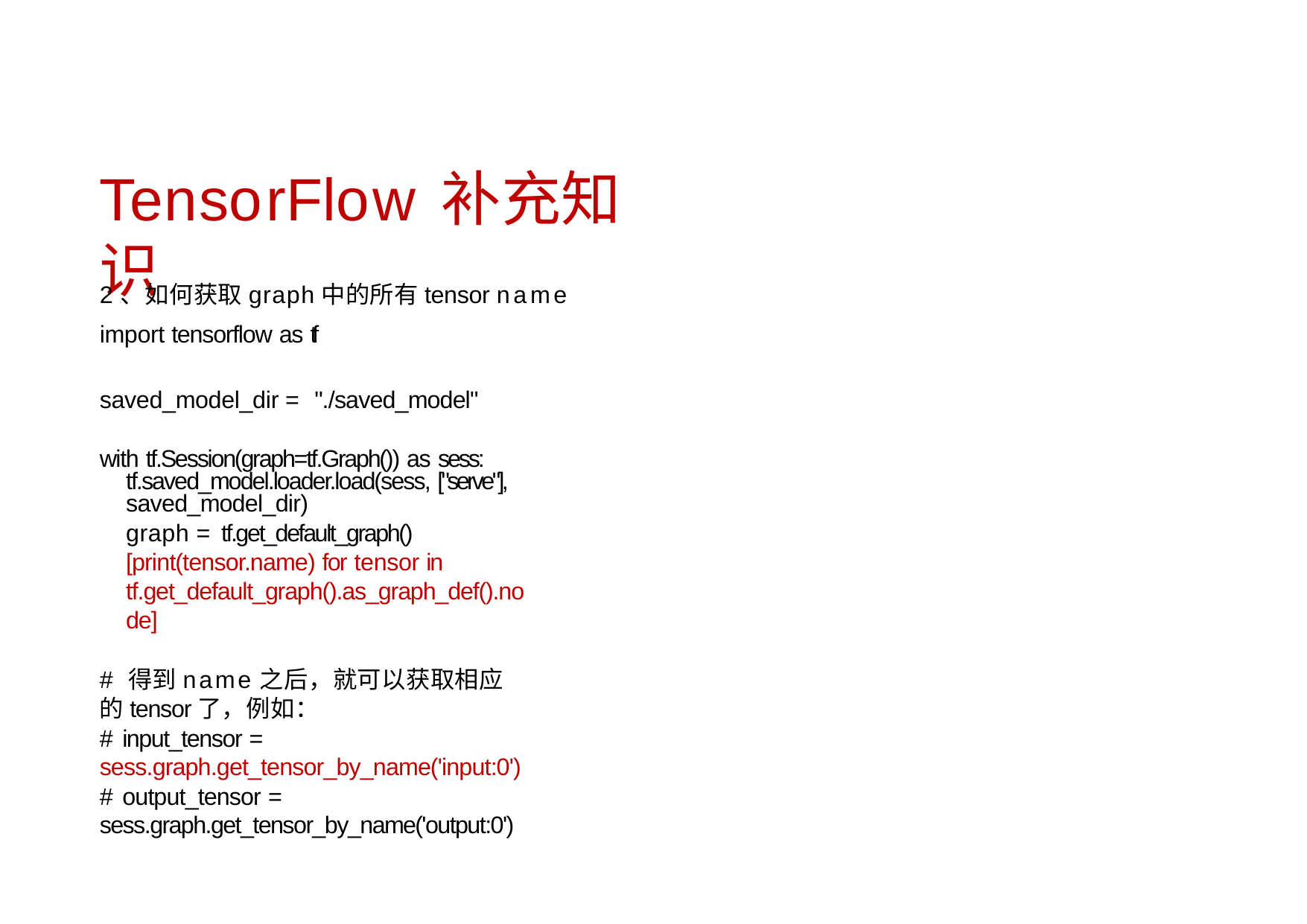

# TensorFlow补充知识
2、如何获取graph中的所有tensor name
import tensorflow as tf
saved_model_dir = "./saved_model"  with tf.Session(graph=tf.Graph()) as sess:
tf.saved_model.loader.load(sess, ["serve"], saved_model_dir)
graph = tf.get_default_graph()
[print(tensor.name) for tensor in tf.get_default_graph().as_graph_def().node]

# 得到name之后，就可以获取相应的tensor了，例如：
# input_tensor = sess.graph.get_tensor_by_name('input:0')
# output_tensor = sess.graph.get_tensor_by_name('output:0')